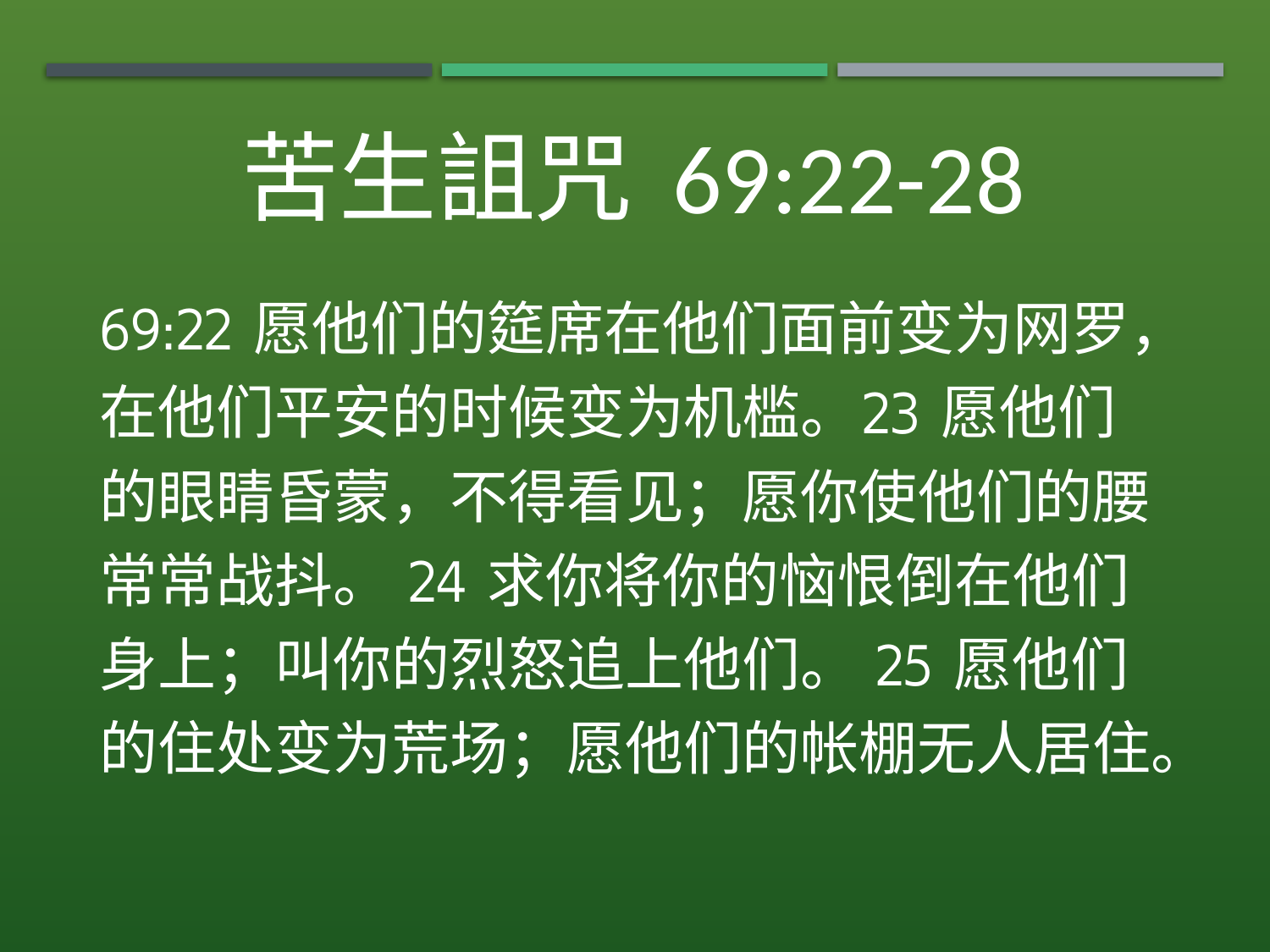

苦生詛咒 69:22-28
69:22 愿他们的筵席在他们面前变为网罗，在他们平安的时候变为机槛。23 愿他们的眼睛昏蒙，不得看见；愿你使他们的腰常常战抖。 24 求你将你的恼恨倒在他们身上；叫你的烈怒追上他们。 25 愿他们的住处变为荒场；愿他们的帐棚无人居住。